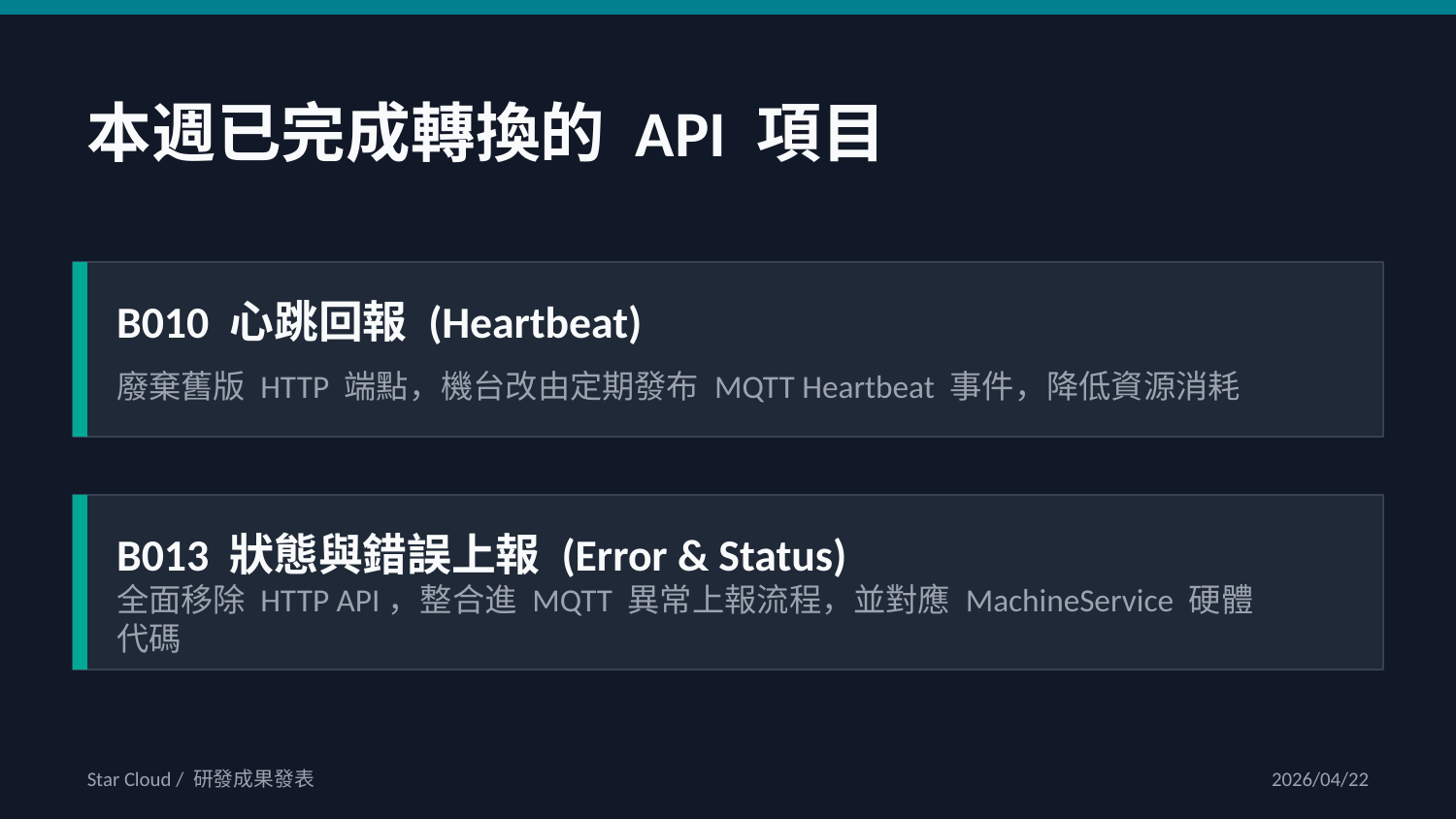

本週已完成轉換的 API 項目

B010 心跳回報 (Heartbeat)
廢棄舊版 HTTP 端點，機台改由定期發布 MQTT Heartbeat 事件，降低資源消耗

B013 狀態與錯誤上報 (Error & Status)
全面移除 HTTP API，整合進 MQTT 異常上報流程，並對應 MachineService 硬體代碼